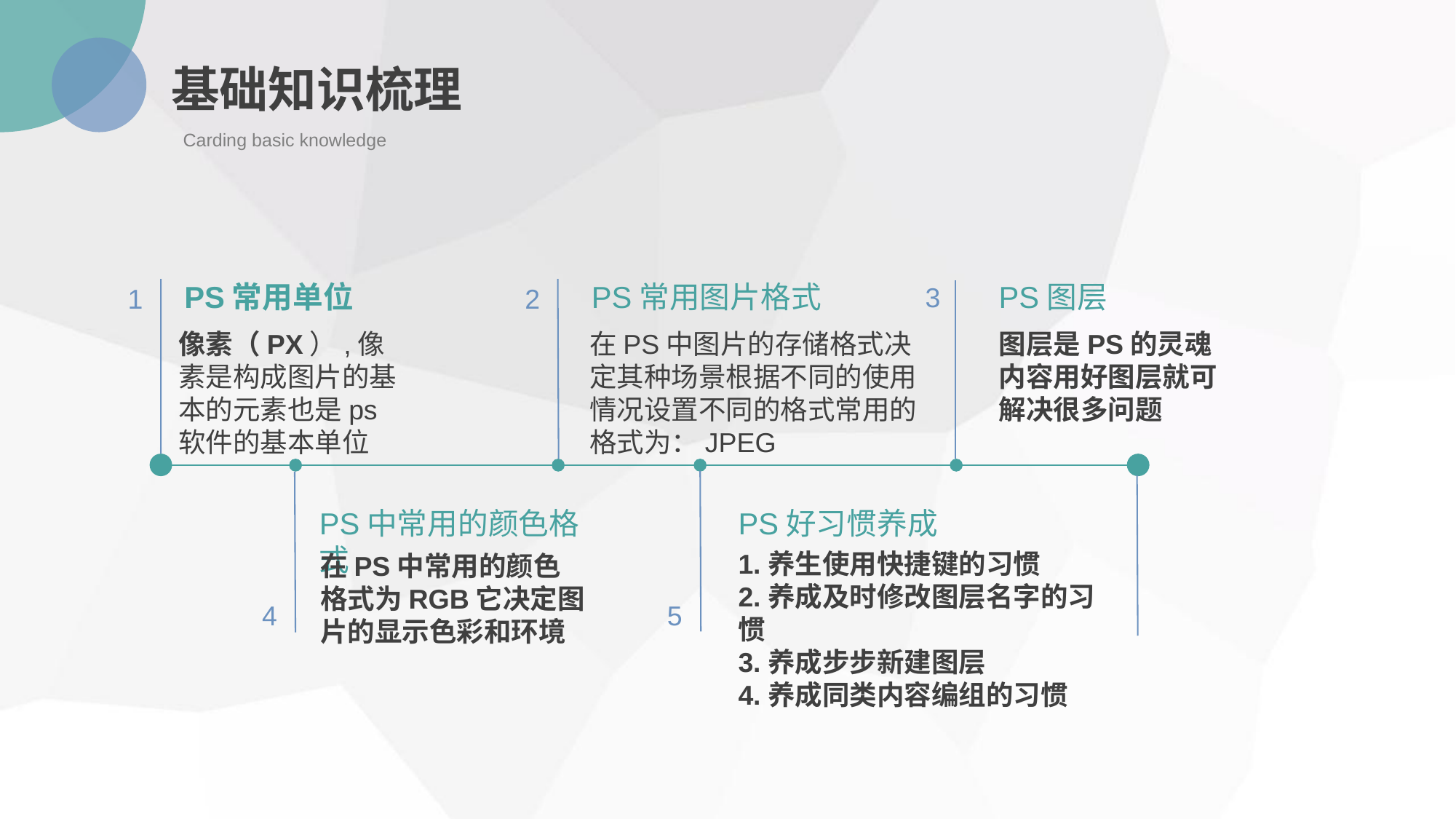

基础知识梳理

Carding basic knowledge
PS常用单位
PS常用图片格式
PS图层
3
1
2
像素（PX）,像素是构成图片的基本的元素也是ps软件的基本单位
图层是PS的灵魂内容用好图层就可解决很多问题
在PS中图片的存储格式决定其种场景根据不同的使用情况设置不同的格式常用的格式为：JPEG

PS中常用的颜色格式
PS好习惯养成
1.养生使用快捷键的习惯
2.养成及时修改图层名字的习惯
3.养成步步新建图层
4.养成同类内容编组的习惯
在PS中常用的颜色格式为RGB它决定图片的显示色彩和环境
4
5